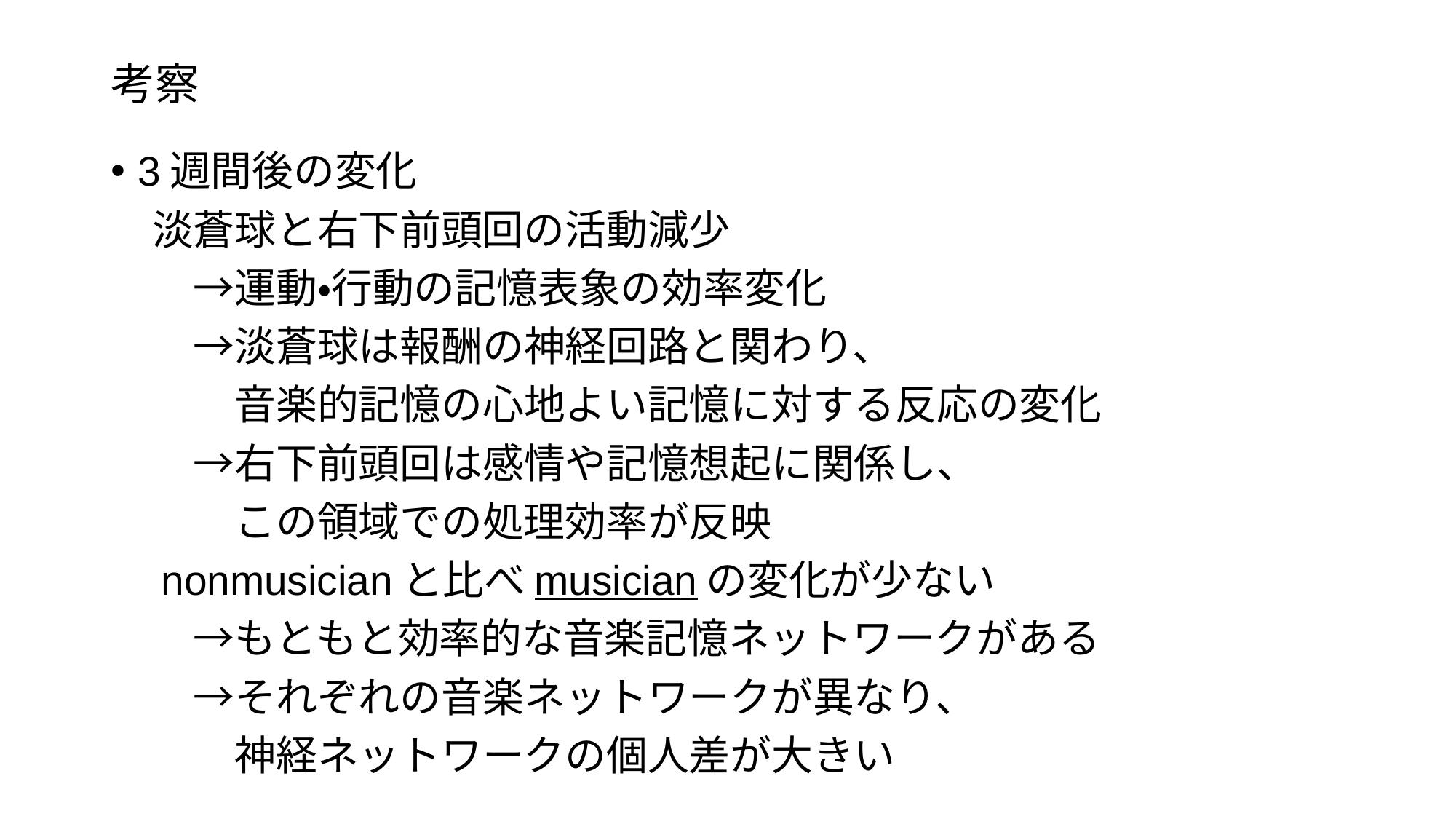

考察

3週間後の変化
　淡蒼球と右下前頭回の活動減少
　　→運動・行動の記憶表象の効率変化
　　→淡蒼球は報酬の神経回路と関わり、
　　　音楽的記憶の心地よい記憶に対する反応の変化
　　→右下前頭回は感情や記憶想起に関係し、
　　　この領域での処理効率が反映
　nonmusicianと比べmusicianの変化が少ない
　　→もともと効率的な音楽記憶ネットワークがある
　　→それぞれの音楽ネットワークが異なり、
　　　神経ネットワークの個人差が大きい